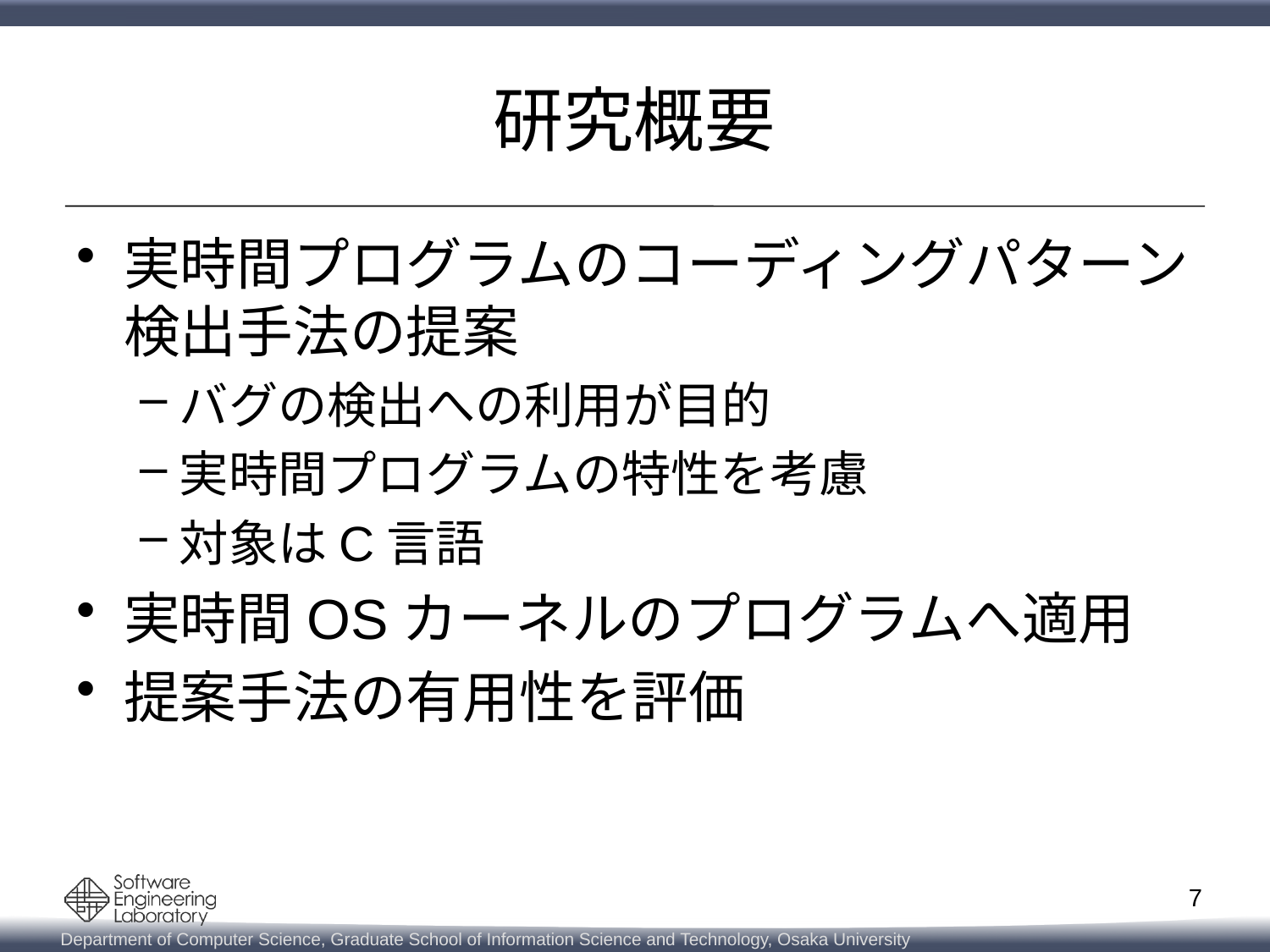

# 研究概要
実時間プログラムのコーディングパターン検出手法の提案
バグの検出への利用が目的
実時間プログラムの特性を考慮
対象はC言語
実時間OSカーネルのプログラムへ適用
提案手法の有用性を評価
7